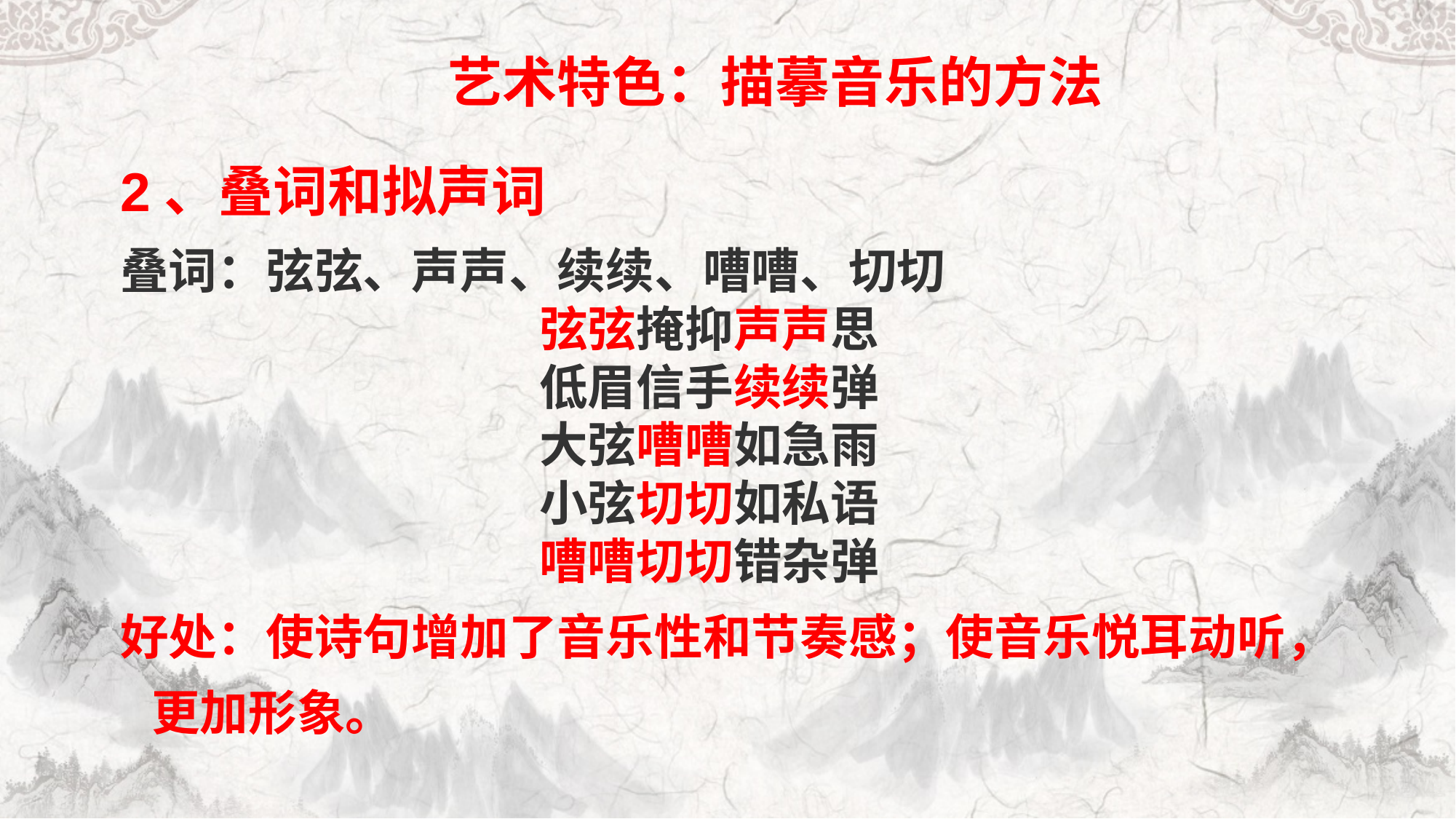

艺术特色：描摹音乐的方法
2、叠词和拟声词
叠词：弦弦、声声、续续、嘈嘈、切切
弦弦掩抑声声思
低眉信手续续弹
大弦嘈嘈如急雨
小弦切切如私语
嘈嘈切切错杂弹
好处：使诗句增加了音乐性和节奏感；使音乐悦耳动听，更加形象。